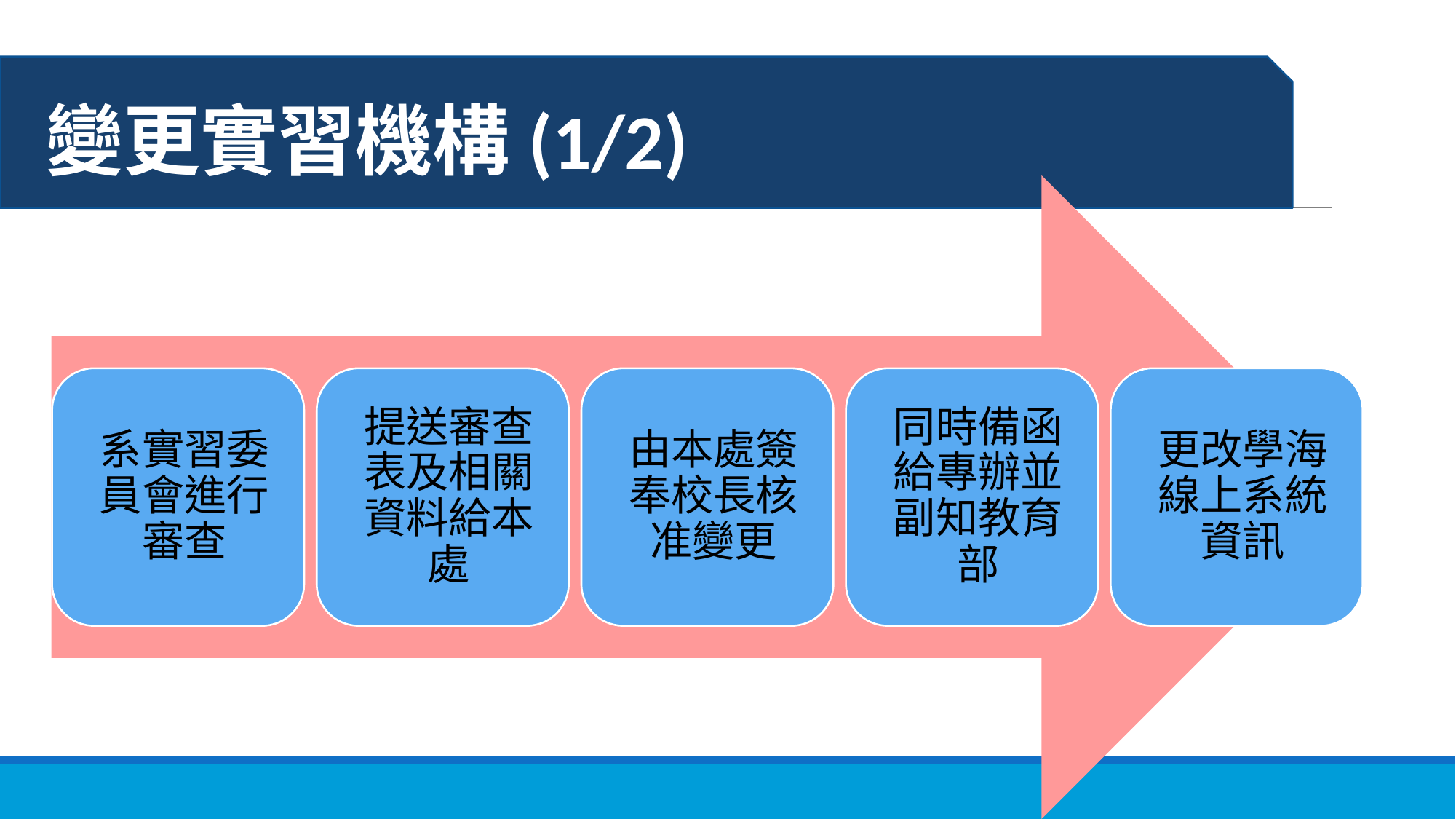

變更實習機構(1/2)
系實習委員會進行審查
提送審查表及相關資料給本處
由本處簽奉校長核准變更
同時備函給專辦並副知教育部
更改學海線上系統資訊